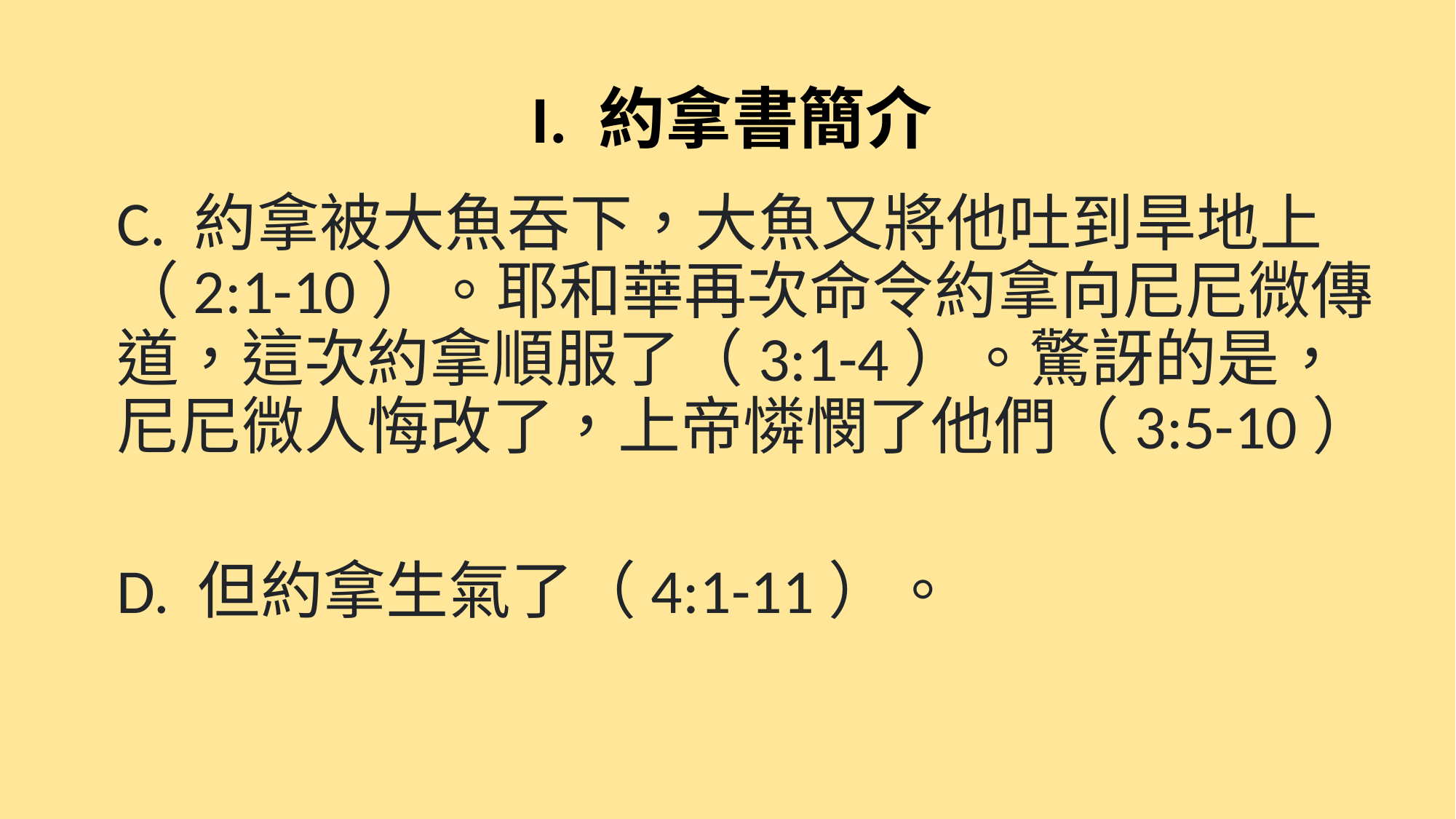

# I. 約拿書簡介
C. 約拿被大魚吞下，大魚又將他吐到旱地上（2:1-10）。耶和華再次命令約拿向尼尼微傳道，這次約拿順服了（3:1-4）。驚訝的是，尼尼微人悔改了，上帝憐憫了他們（3:5-10）

D. 但約拿生氣了（4:1-11）。